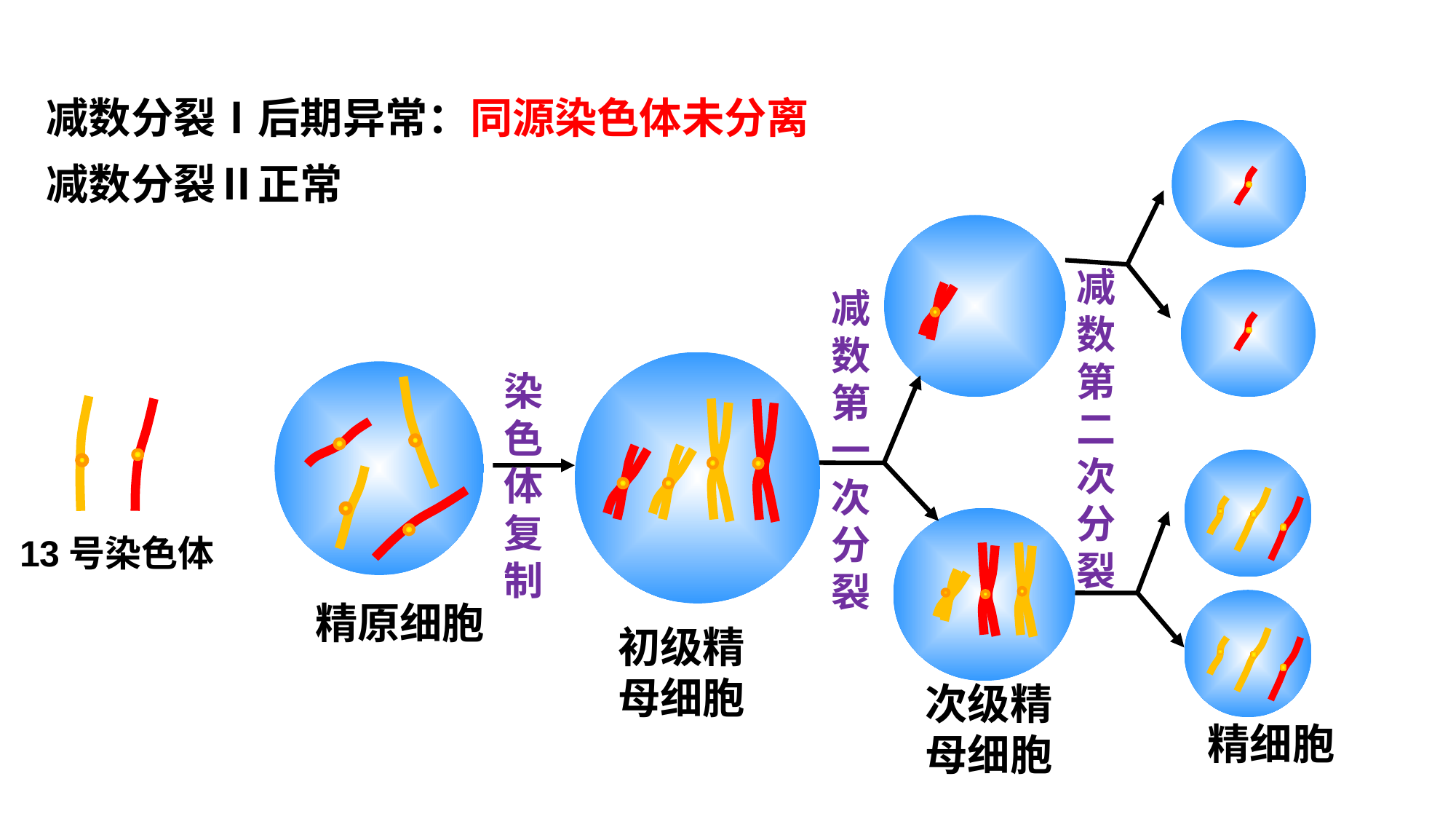

减数分裂Ⅰ后期异常：同源染色体未分离
减数分裂Ⅱ正常

减数第二次分裂

减数第一次分裂

染色体复制

13号染色体

精原细胞
初级精
母细胞

次级精
母细胞
精细胞